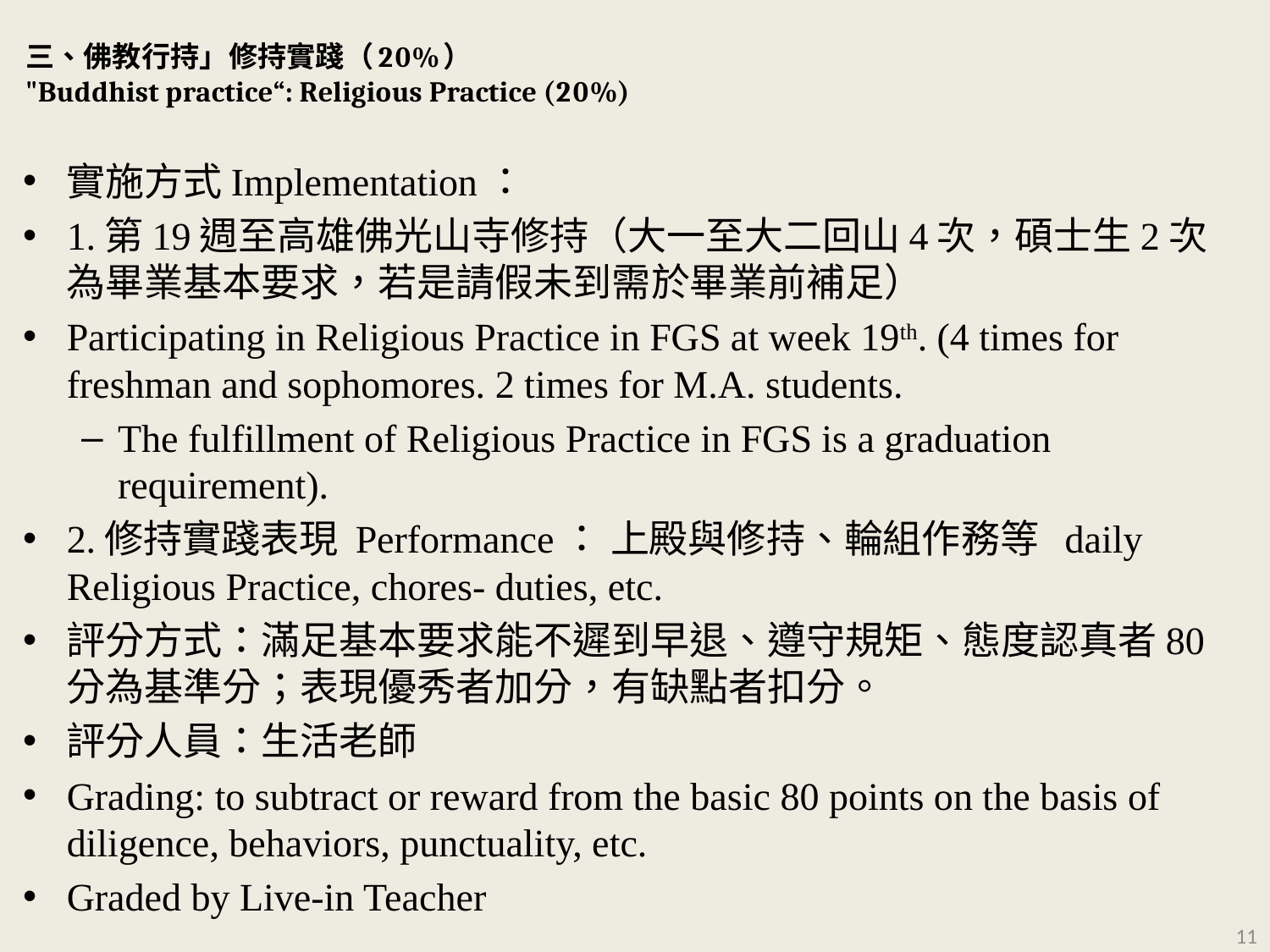

# 三、佛教行持」修持實踐（20%） "Buddhist practice“: Religious Practice (20%)
實施方式Implementation：
1.第19週至高雄佛光山寺修持（大一至大二回山4次，碩士生2次為畢業基本要求，若是請假未到需於畢業前補足）
Participating in Religious Practice in FGS at week 19th. (4 times for freshman and sophomores. 2 times for M.A. students.
The fulfillment of Religious Practice in FGS is a graduation requirement).
2.修持實踐表現 Performance： 上殿與修持、輪組作務等  daily Religious Practice, chores- duties, etc.
評分方式：滿足基本要求能不遲到早退、遵守規矩、態度認真者80分為基準分；表現優秀者加分，有缺點者扣分。
評分人員：生活老師
Grading: to subtract or reward from the basic 80 points on the basis of diligence, behaviors, punctuality, etc.
Graded by Live-in Teacher

11